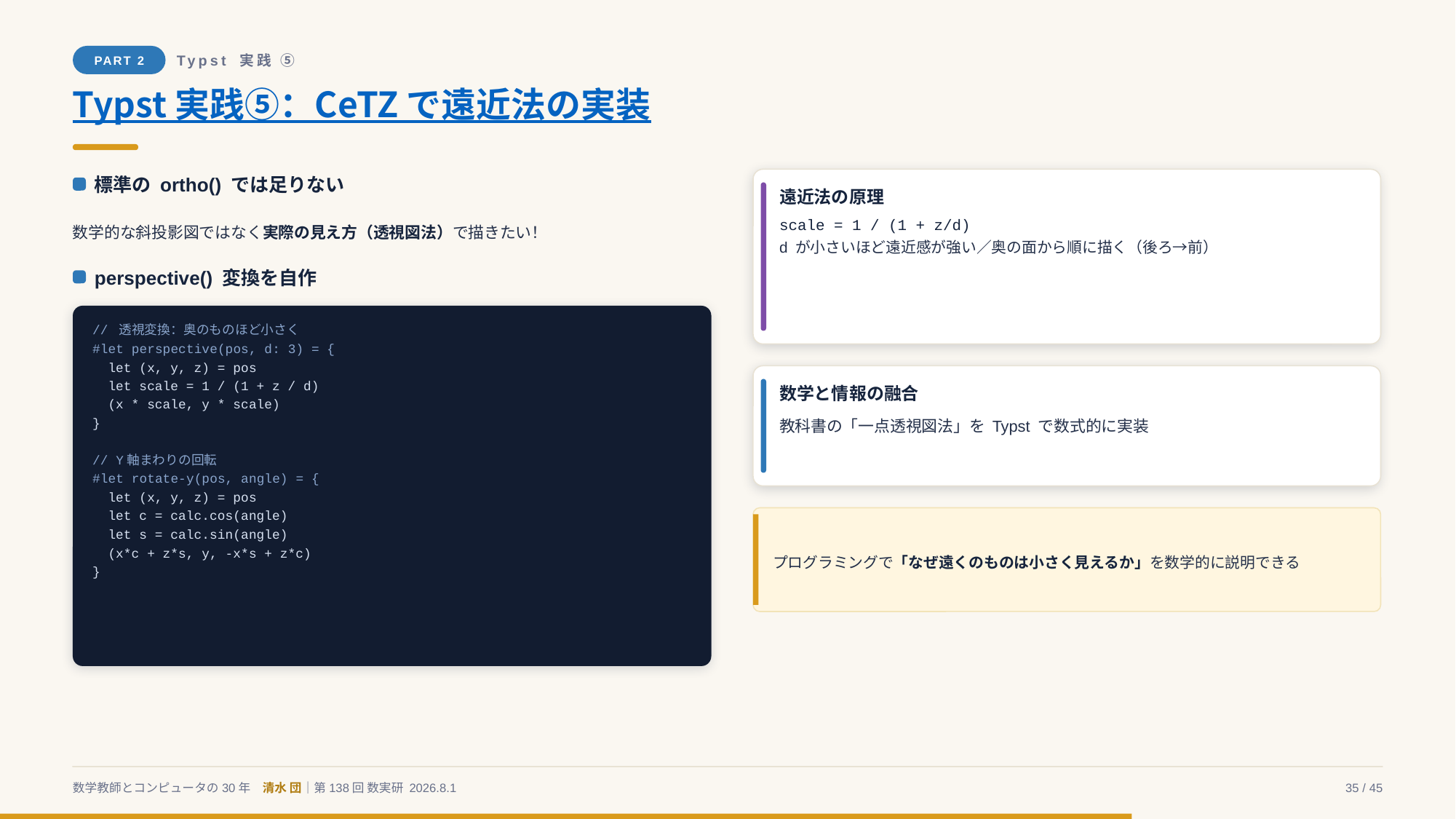

PART 2
Typst 実践 ⑤
Typst 実践⑤：CeTZ で遠近法の実装

標準の ortho() では足りない

遠近法の原理

数学的な斜投影図ではなく実際の見え方（透視図法）で描きたい！
scale = 1 / (1 + z/d)
d が小さいほど遠近感が強い／奥の面から順に描く（後ろ→前）
perspective() 変換を自作

// 透視変換：奥のものほど小さく
#let perspective(pos, d: 3) = {
  let (x, y, z) = pos
  let scale = 1 / (1 + z / d)
  (x * scale, y * scale)
}

// Y軸まわりの回転
#let rotate-y(pos, angle) = {
  let (x, y, z) = pos
  let c = calc.cos(angle)
  let s = calc.sin(angle)
  (x*c + z*s, y, -x*s + z*c)
}

数学と情報の融合

教科書の「一点透視図法」を Typst で数式的に実装

プログラミングで「なぜ遠くのものは小さく見えるか」を数学的に説明できる

数学教師とコンピュータの30年　清水 団｜第138回 数実研 2026.8.1
35 / 45